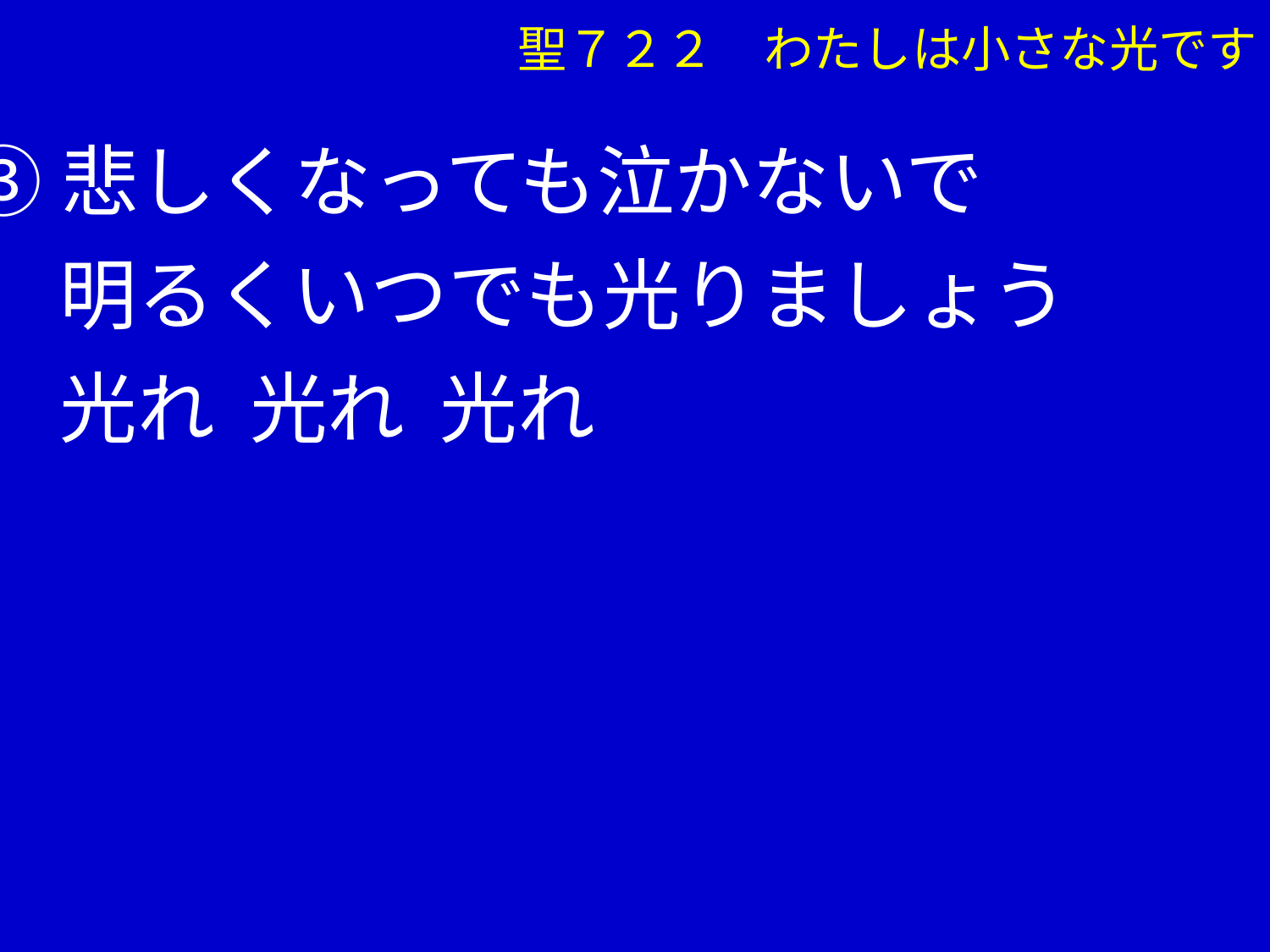

聖７２２　わたしは小さな光です
③悲しくなっても泣かないで
　 明るくいつでも光りましょう
　 光れ  光れ  光れ